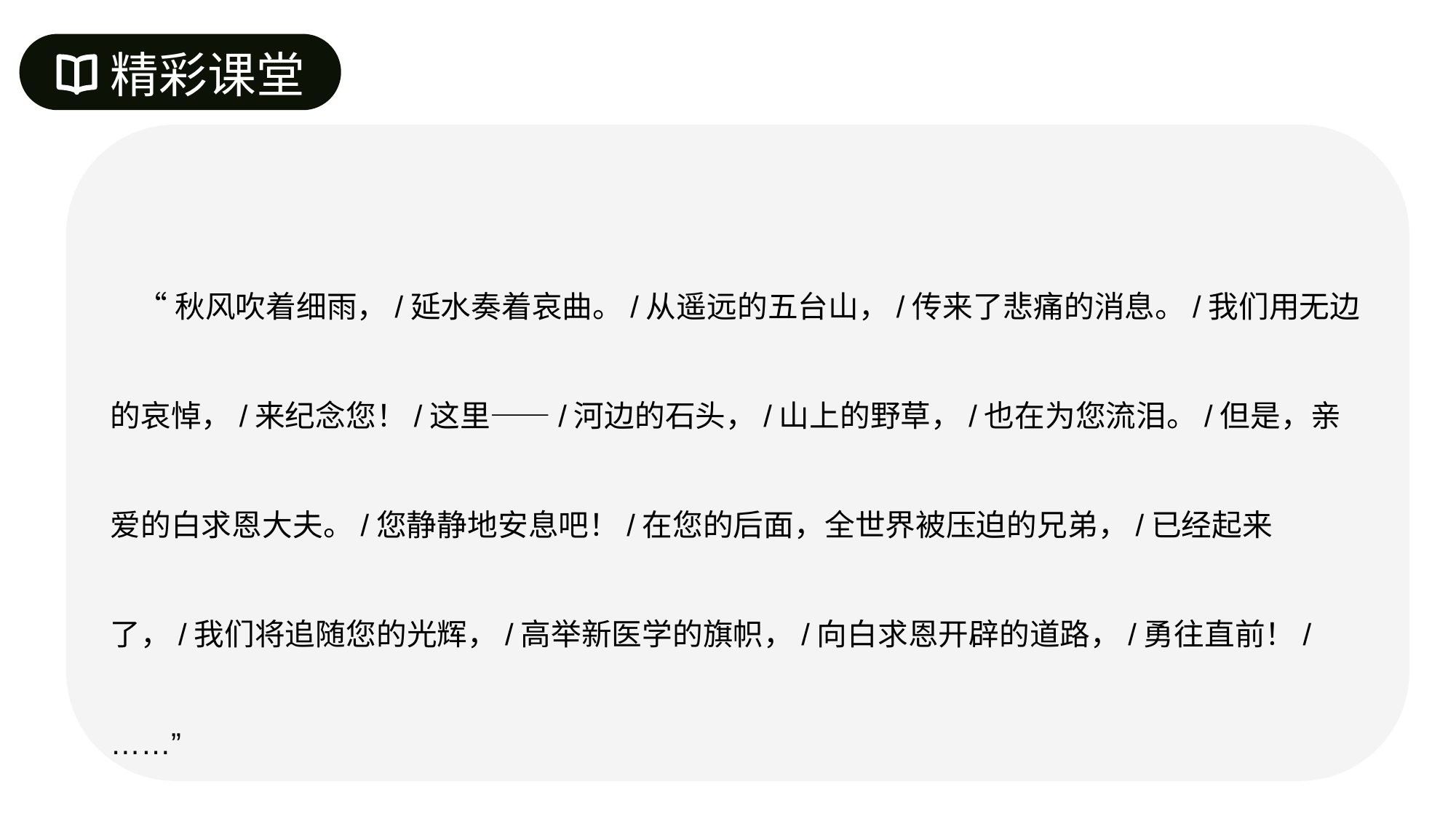

精彩课堂

    “秋风吹着细雨，/延水奏着哀曲。/从遥远的五台山，/传来了悲痛的消息。/我们用无边的哀悼，/来纪念您！/这里——/河边的石头，/山上的野草，/也在为您流泪。/但是，亲爱的白求恩大夫。/您静静地安息吧！/在您的后面，全世界被压迫的兄弟，/已经起来了，/我们将追随您的光辉，/高举新医学的旗帜，/向白求恩开辟的道路，/勇往直前！/……”